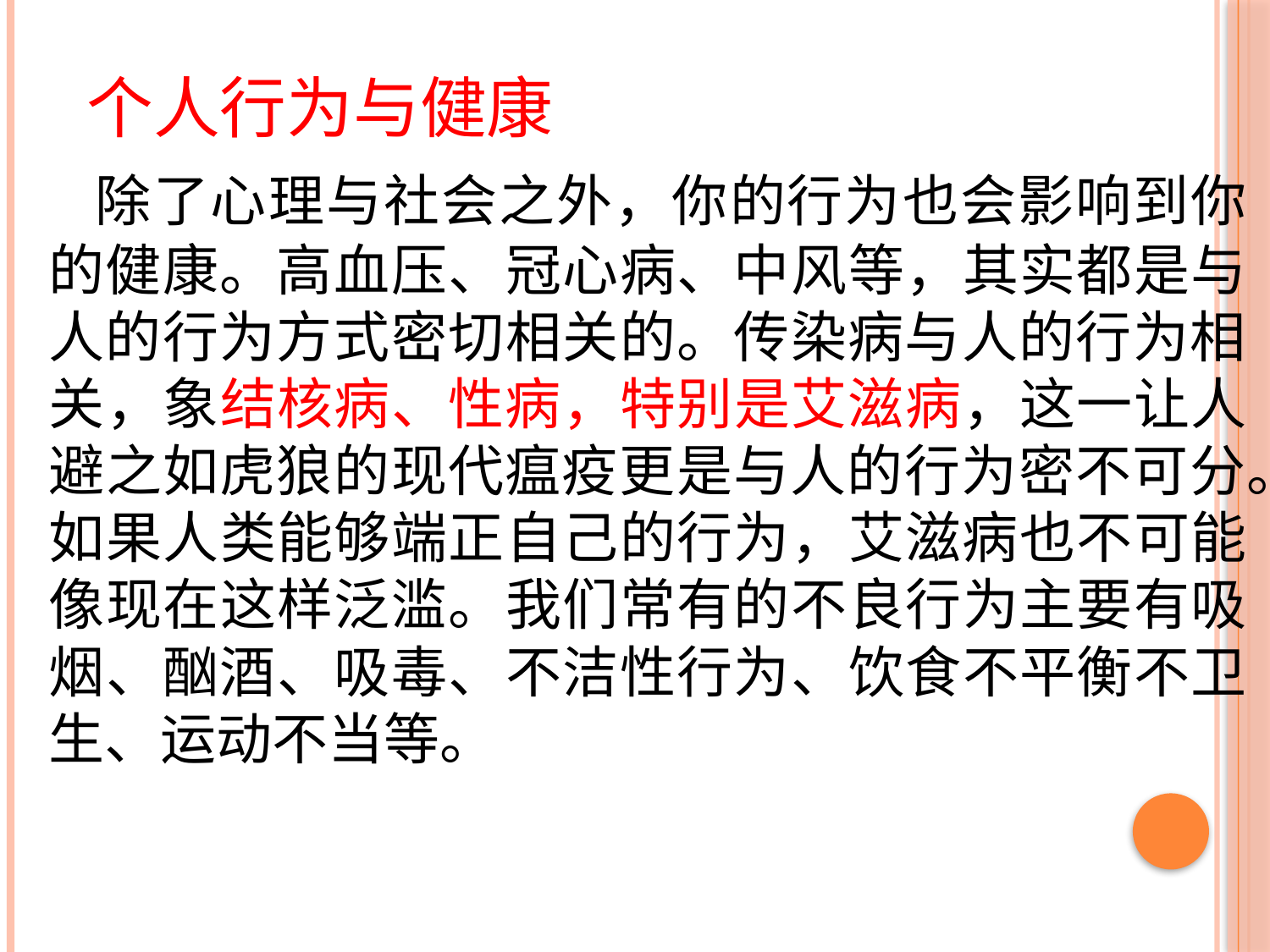

# 个人行为与健康
    除了心理与社会之外，你的行为也会影响到你的健康。高血压、冠心病、中风等，其实都是与人的行为方式密切相关的。传染病与人的行为相关，象结核病、性病，特别是艾滋病，这一让人避之如虎狼的现代瘟疫更是与人的行为密不可分。如果人类能够端正自己的行为，艾滋病也不可能像现在这样泛滥。我们常有的不良行为主要有吸烟、酗酒、吸毒、不洁性行为、饮食不平衡不卫生、运动不当等。